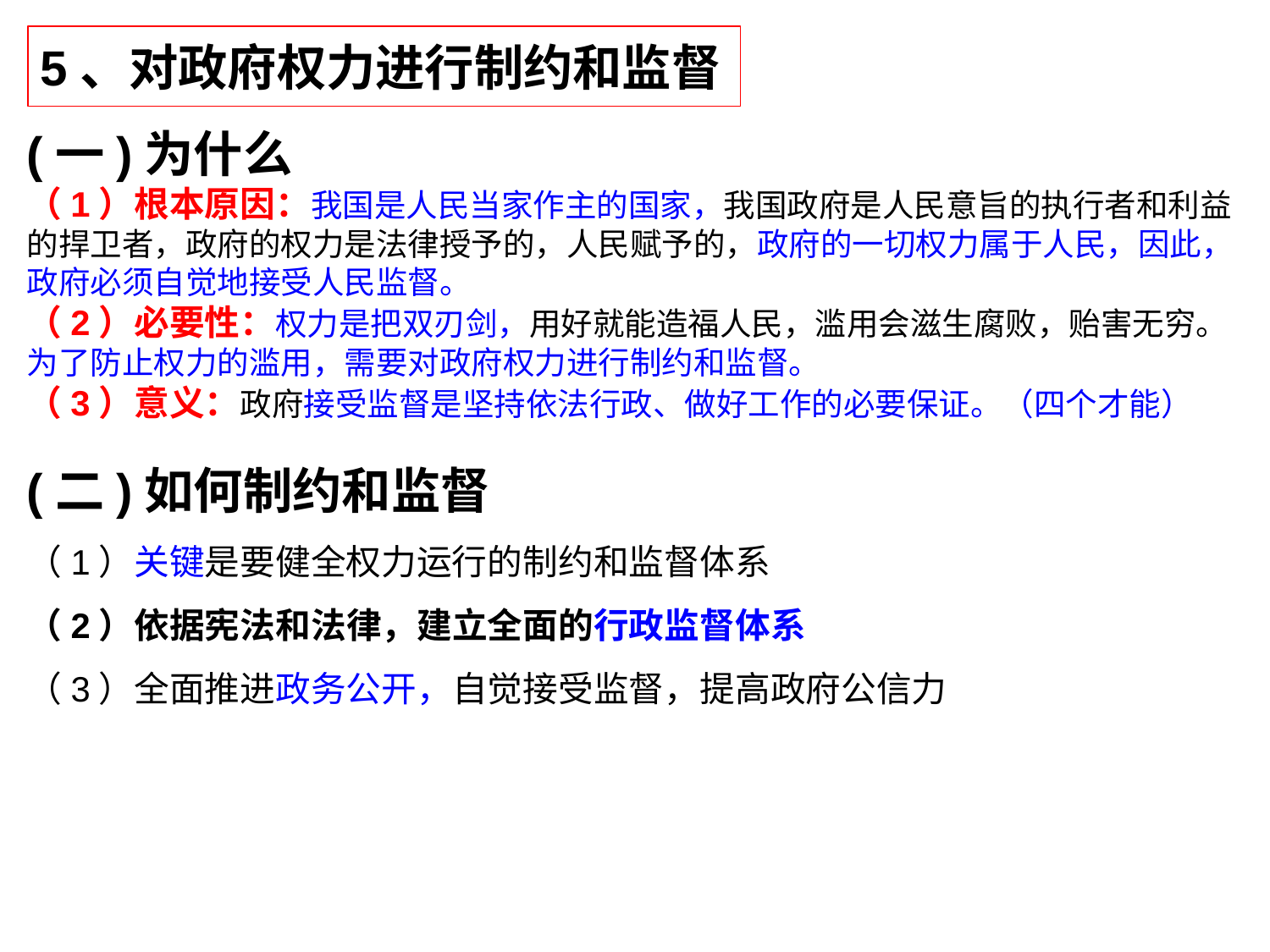

5、对政府权力进行制约和监督
(一)为什么
（1）根本原因：我国是人民当家作主的国家，我国政府是人民意旨的执行者和利益的捍卫者，政府的权力是法律授予的，人民赋予的，政府的一切权力属于人民，因此，政府必须自觉地接受人民监督。
（2）必要性：权力是把双刃剑，用好就能造福人民，滥用会滋生腐败，贻害无穷。为了防止权力的滥用，需要对政府权力进行制约和监督。
（3）意义：政府接受监督是坚持依法行政、做好工作的必要保证。（四个才能）
(二)如何制约和监督
（1）关键是要健全权力运行的制约和监督体系
（2）依据宪法和法律，建立全面的行政监督体系
（3）全面推进政务公开，自觉接受监督，提高政府公信力